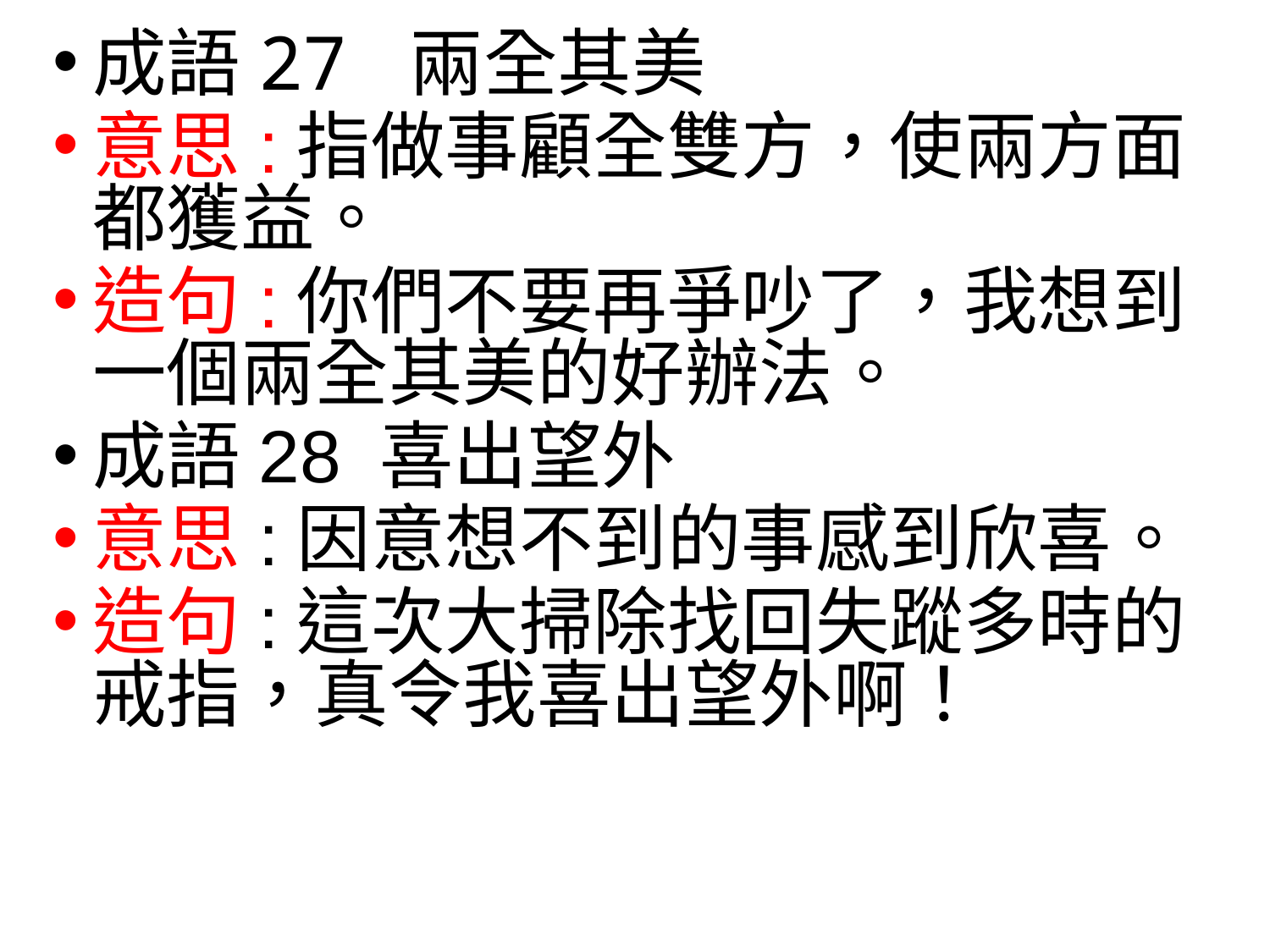

成語27 兩全其美
意思:指做事顧全雙方，使兩方面都獲益。
造句:你們不要再爭吵了，我想到一個兩全其美的好辦法。
成語28 喜出望外
意思:因意想不到的事感到欣喜。
造句:這次大掃除找回失蹤多時的戒指，真令我喜出望外啊！